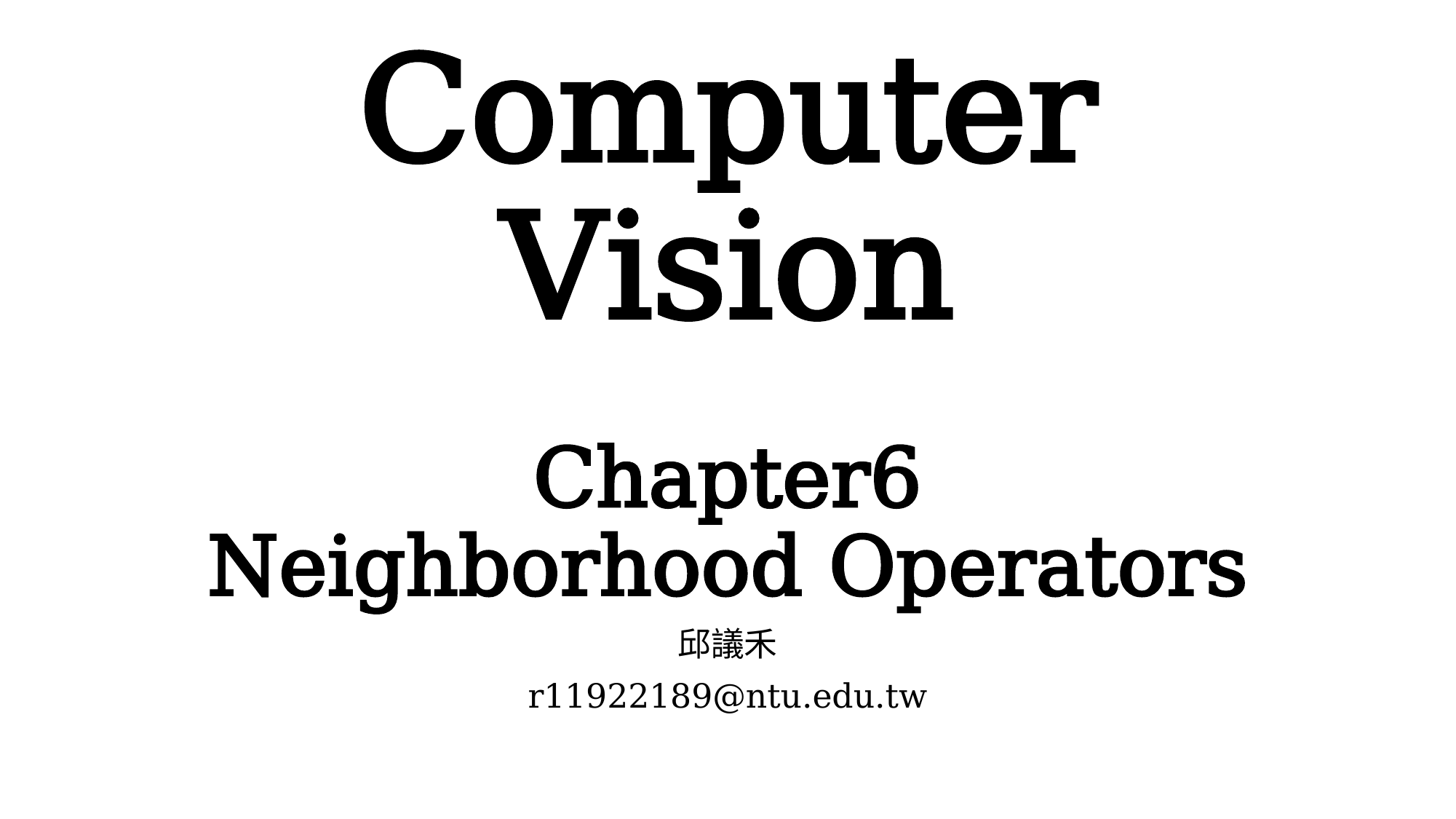

# Computer Vision
Chapter6
Neighborhood Operators
邱議禾
r11922189@ntu.edu.tw